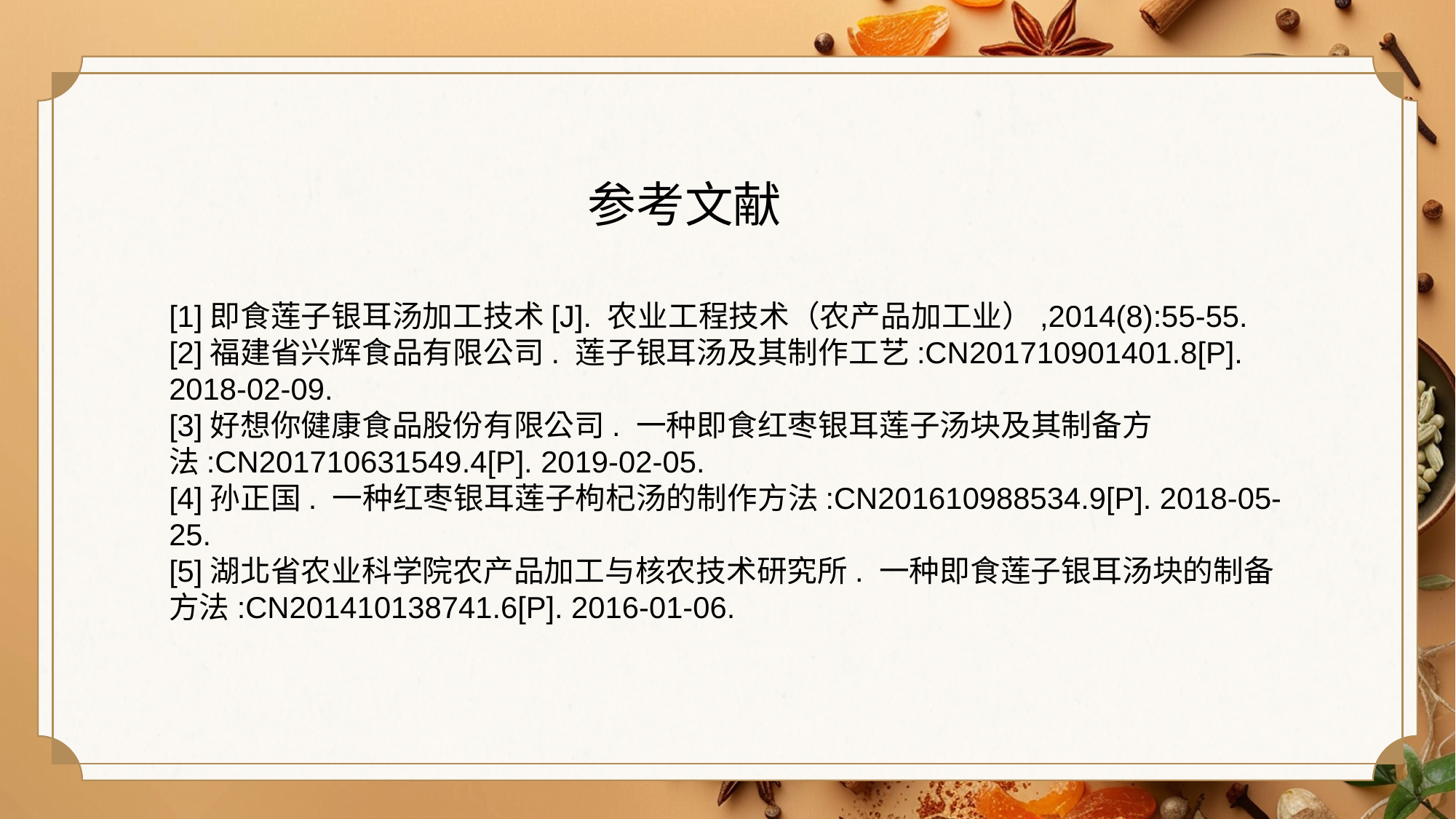

参考文献
[1]即食莲子银耳汤加工技术[J]. 农业工程技术（农产品加工业）,2014(8):55-55.
[2]福建省兴辉食品有限公司. 莲子银耳汤及其制作工艺:CN201710901401.8[P]. 2018-02-09.
[3]好想你健康食品股份有限公司. 一种即食红枣银耳莲子汤块及其制备方法:CN201710631549.4[P]. 2019-02-05.
[4]孙正国. 一种红枣银耳莲子枸杞汤的制作方法:CN201610988534.9[P]. 2018-05-25.
[5]湖北省农业科学院农产品加工与核农技术研究所. 一种即食莲子银耳汤块的制备方法:CN201410138741.6[P]. 2016-01-06.